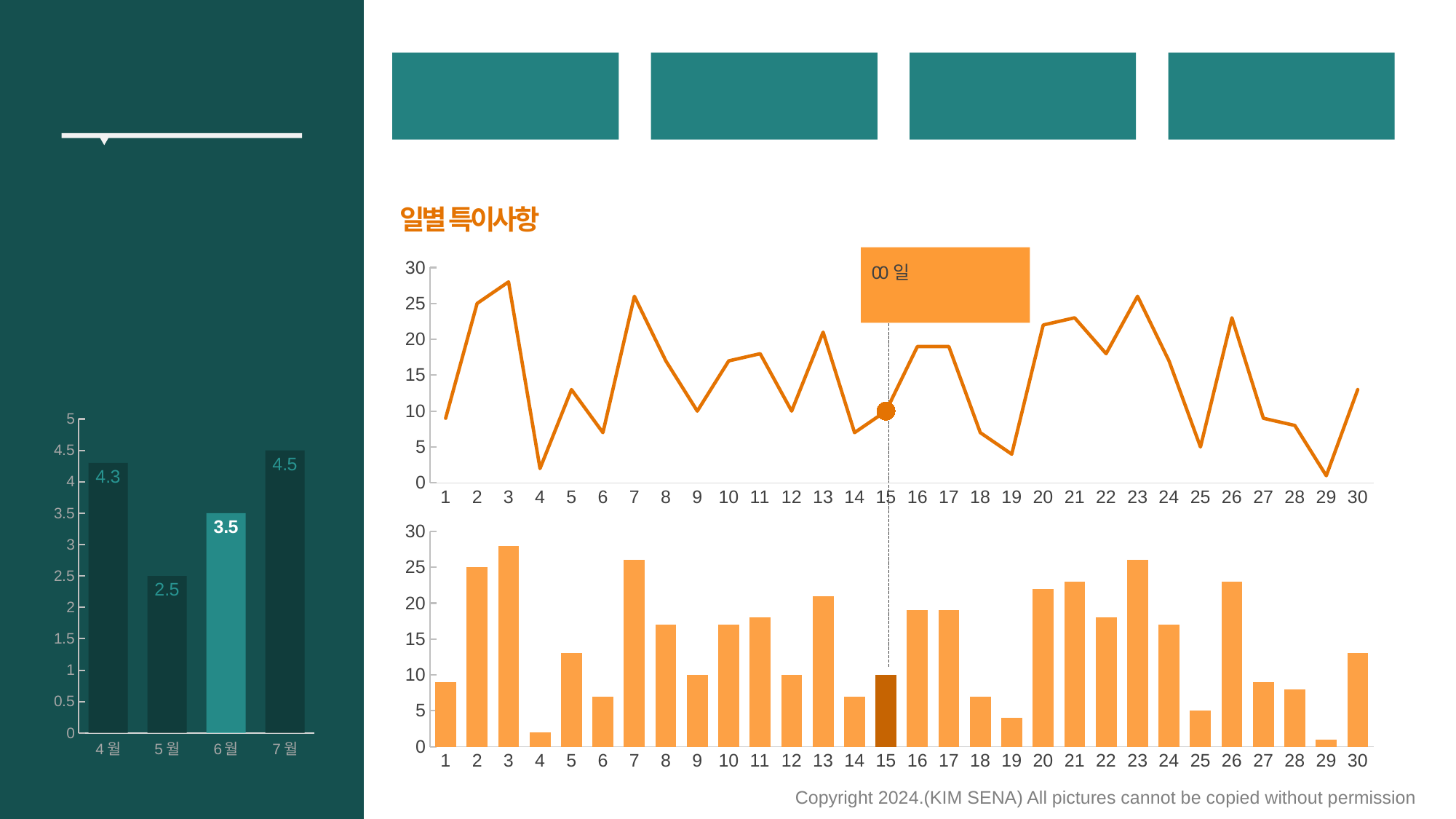

중요 지표 1
0000
중요 지표 2
000
중요 지표 3
000
중요 지표 4
000
00

월
일별 특이사항
추세 확인하기
00일
특이사항 키워드

### Chart

| Category | 계열 1 |
|---|---|
| 1 | 9.0 |
| 2 | 25.0 |
| 3 | 28.0 |
| 4 | 2.0 |
| 5 | 13.0 |
| 6 | 7.0 |
| 7 | 26.0 |
| 8 | 17.0 |
| 9 | 10.0 |
| 10 | 17.0 |
| 11 | 18.0 |
| 12 | 10.0 |
| 13 | 21.0 |
| 14 | 7.0 |
| 15 | 10.0 |
| 16 | 19.0 |
| 17 | 19.0 |
| 18 | 7.0 |
| 19 | 4.0 |
| 20 | 22.0 |
| 21 | 23.0 |
| 22 | 18.0 |
| 23 | 26.0 |
| 24 | 17.0 |
| 25 | 5.0 |
| 26 | 23.0 |
| 27 | 9.0 |
| 28 | 8.0 |
| 29 | 1.0 |
| 30 | 13.0 |

### Chart

| Category | 계열 1 |
|---|---|
| 4월 | 4.3 |
| 5월 | 2.5 |
| 6월 | 3.5 |
| 7월 | 4.5 |

### Chart

| Category | 계열 1 |
|---|---|
| 1 | 9.0 |
| 2 | 25.0 |
| 3 | 28.0 |
| 4 | 2.0 |
| 5 | 13.0 |
| 6 | 7.0 |
| 7 | 26.0 |
| 8 | 17.0 |
| 9 | 10.0 |
| 10 | 17.0 |
| 11 | 18.0 |
| 12 | 10.0 |
| 13 | 21.0 |
| 14 | 7.0 |
| 15 | 10.0 |
| 16 | 19.0 |
| 17 | 19.0 |
| 18 | 7.0 |
| 19 | 4.0 |
| 20 | 22.0 |
| 21 | 23.0 |
| 22 | 18.0 |
| 23 | 26.0 |
| 24 | 17.0 |
| 25 | 5.0 |
| 26 | 23.0 |
| 27 | 9.0 |
| 28 | 8.0 |
| 29 | 1.0 |
| 30 | 13.0 |